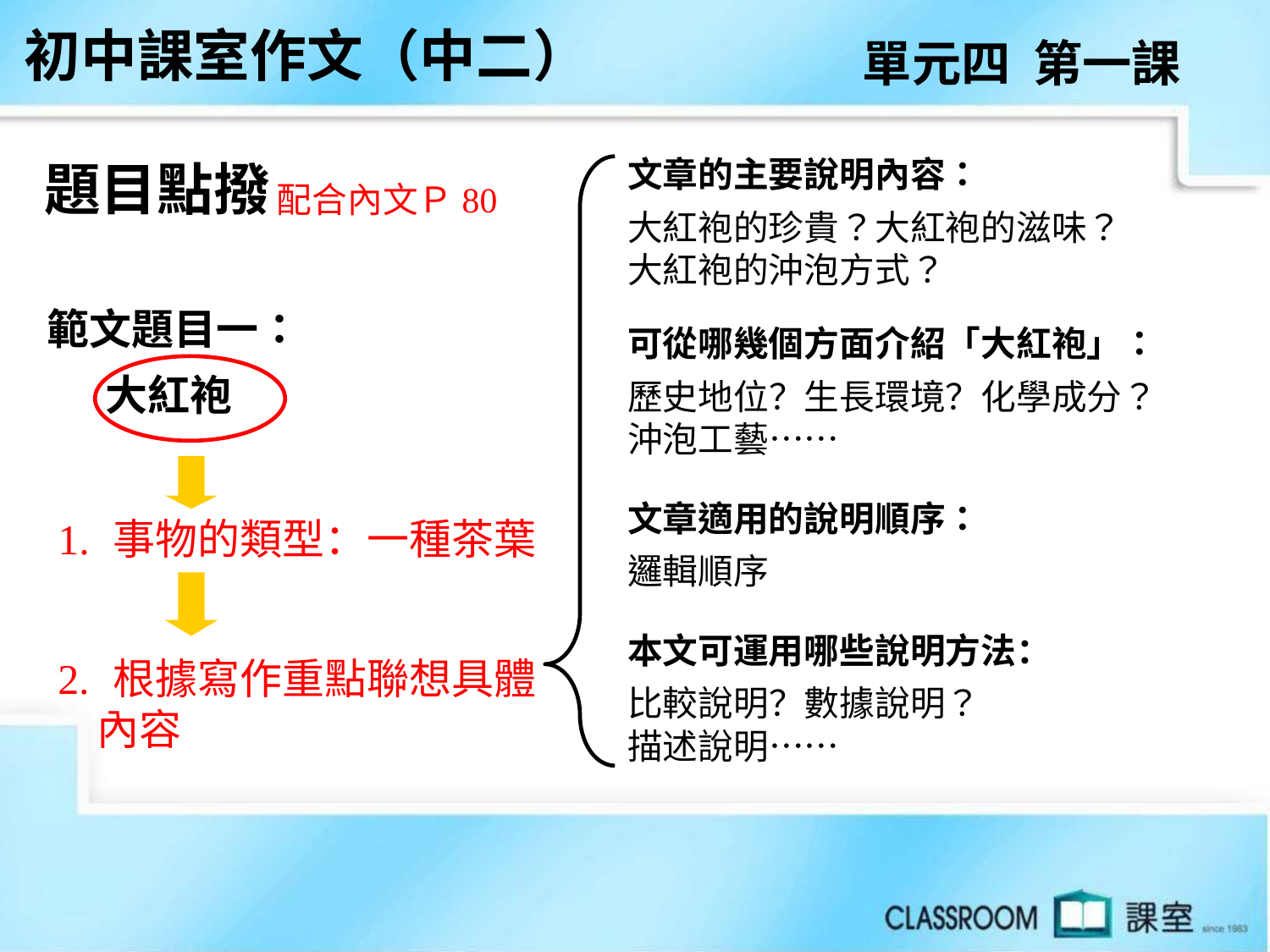

初中課室作文（中二）
單元四  第一課
文章的主要說明內容：
大紅袍的珍貴？大紅袍的滋味？
大紅袍的沖泡方式？

可從哪幾個方面介紹「大紅袍」：
歷史地位？生長環境？化學成分？沖泡工藝……

文章適用的說明順序：
邏輯順序

本文可運用哪些說明方法：
比較說明？數據說明？
描述說明……
題目點撥

配合內文Ｐ80
範文題目一：
     大紅袍

1. 事物的類型：一種茶葉

2. 根據寫作重點聯想具體
   內容